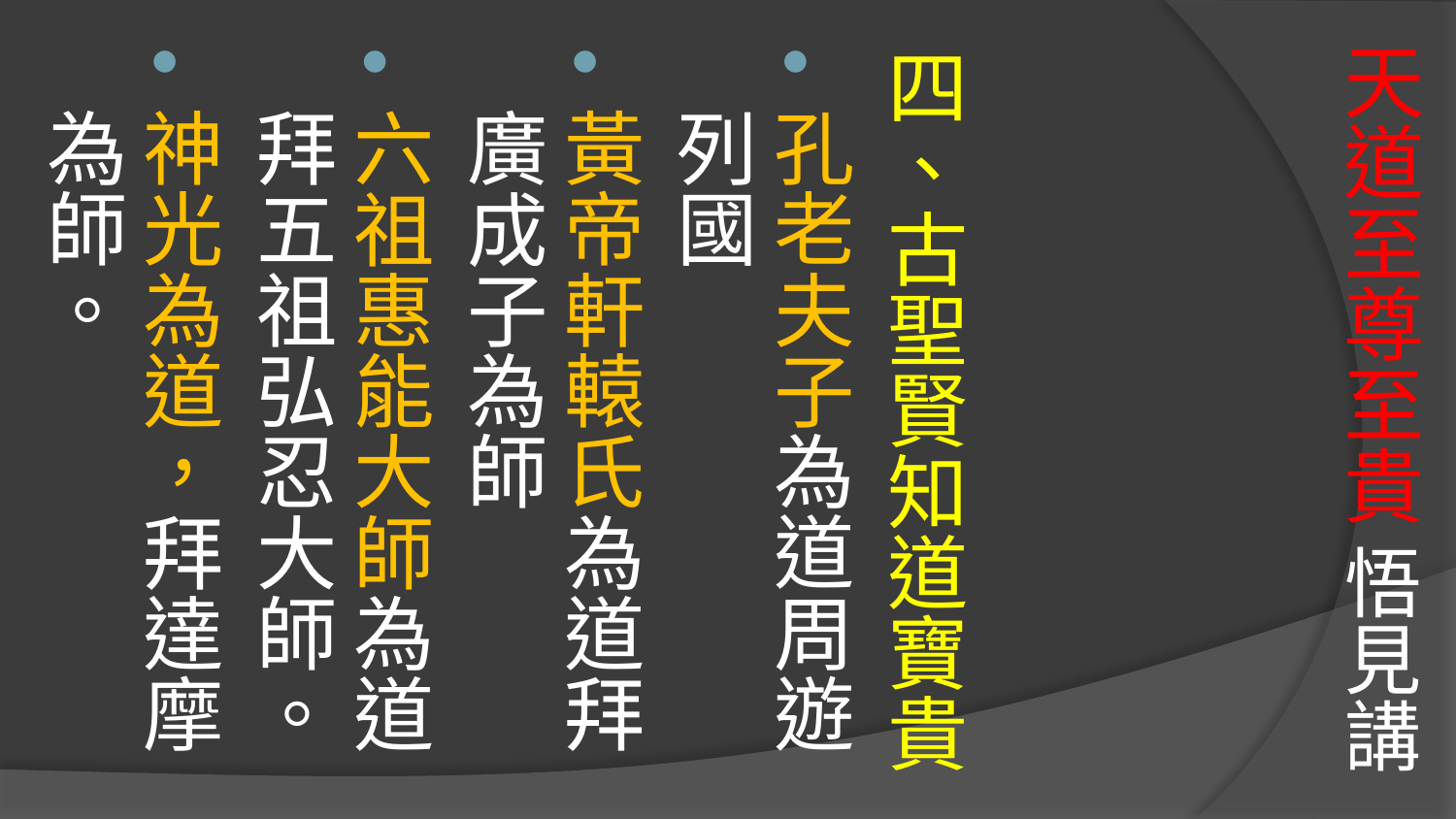

# 天道至尊至貴 悟見講
四、古聖賢知道寶貴
孔老夫子為道周遊列國
黃帝軒轅氏為道拜廣成子為師
六祖惠能大師為道拜五祖弘忍大師。
神光為道，拜達摩為師。